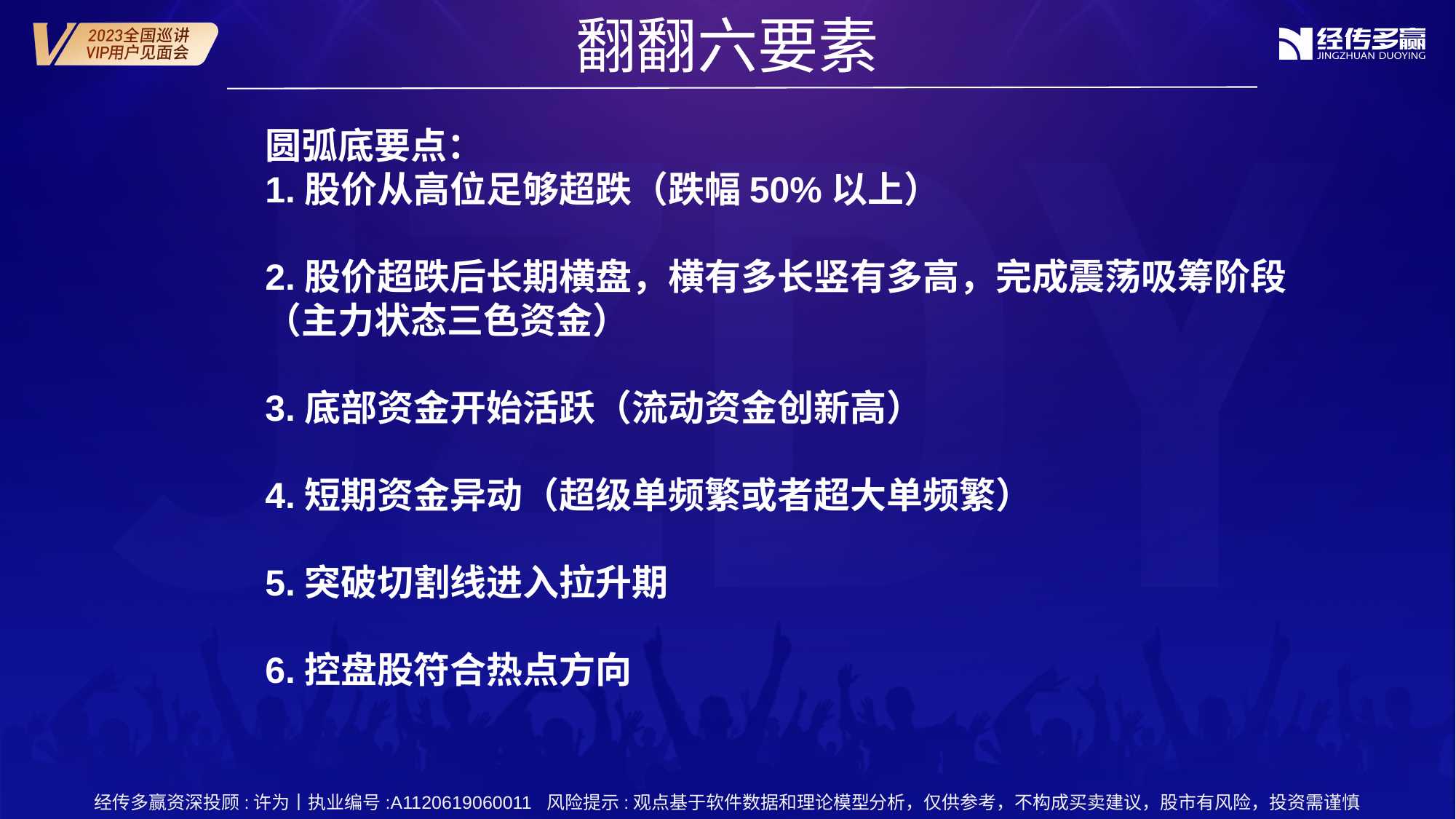

翻翻六要素
圆弧底要点：
1.股价从高位足够超跌（跌幅50%以上）

2.股价超跌后长期横盘，横有多长竖有多高，完成震荡吸筹阶段（主力状态三色资金）

3.底部资金开始活跃（流动资金创新高）

4.短期资金异动（超级单频繁或者超大单频繁）

5.突破切割线进入拉升期

6.控盘股符合热点方向